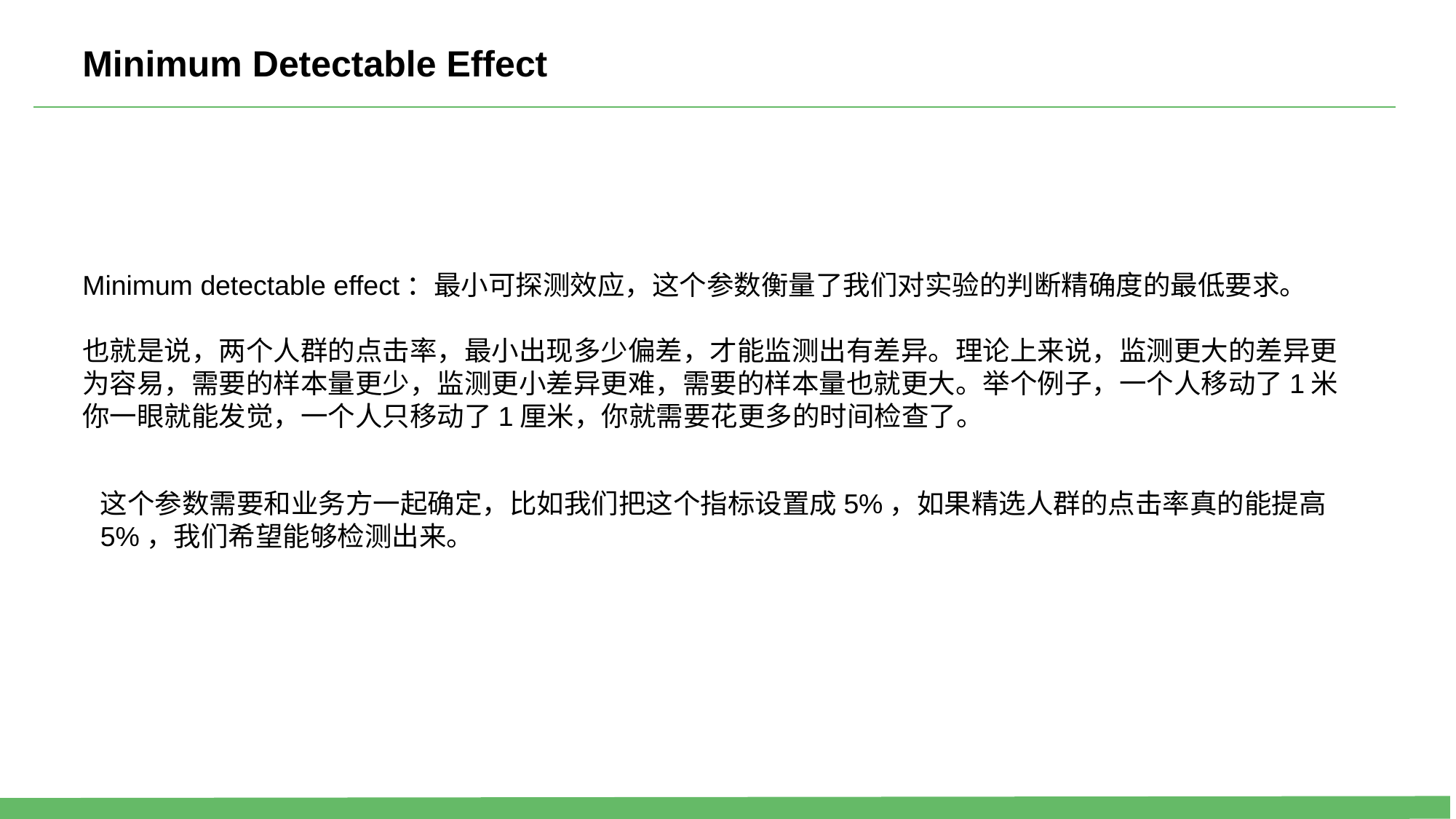

Minimum Detectable Effect
Minimum detectable effect：最小可探测效应，这个参数衡量了我们对实验的判断精确度的最低要求。

也就是说，两个人群的点击率，最小出现多少偏差，才能监测出有差异。理论上来说，监测更大的差异更为容易，需要的样本量更少，监测更小差异更难，需要的样本量也就更大。举个例子，一个人移动了1米你一眼就能发觉，一个人只移动了1厘米，你就需要花更多的时间检查了。
这个参数需要和业务方一起确定，比如我们把这个指标设置成5%，如果精选人群的点击率真的能提高5%，我们希望能够检测出来。